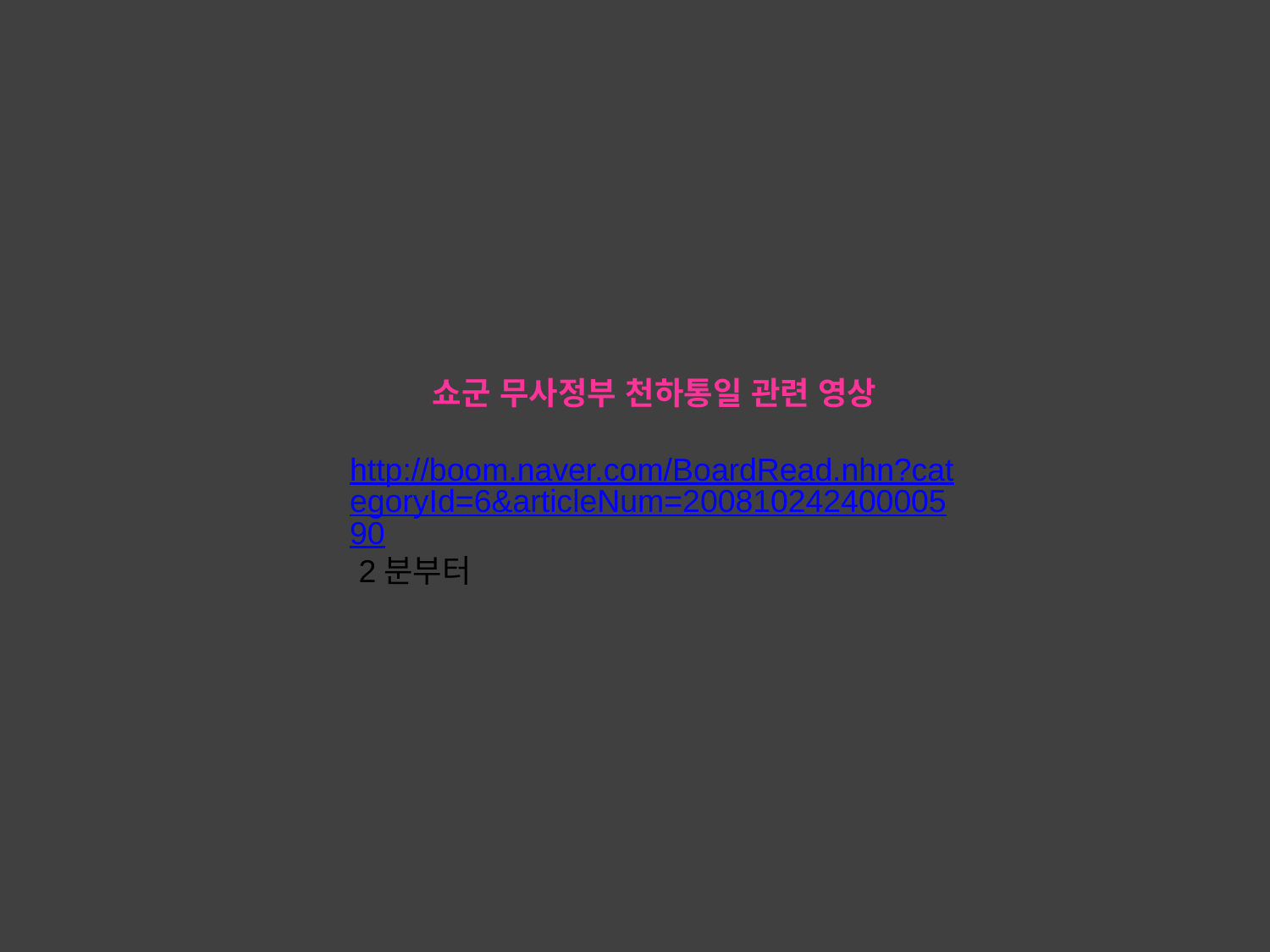

쇼군 무사정부 천하통일 관련 영상

http://boom.naver.com/BoardRead.nhn?categoryId=6&articleNum=20081024240000590 2분부터